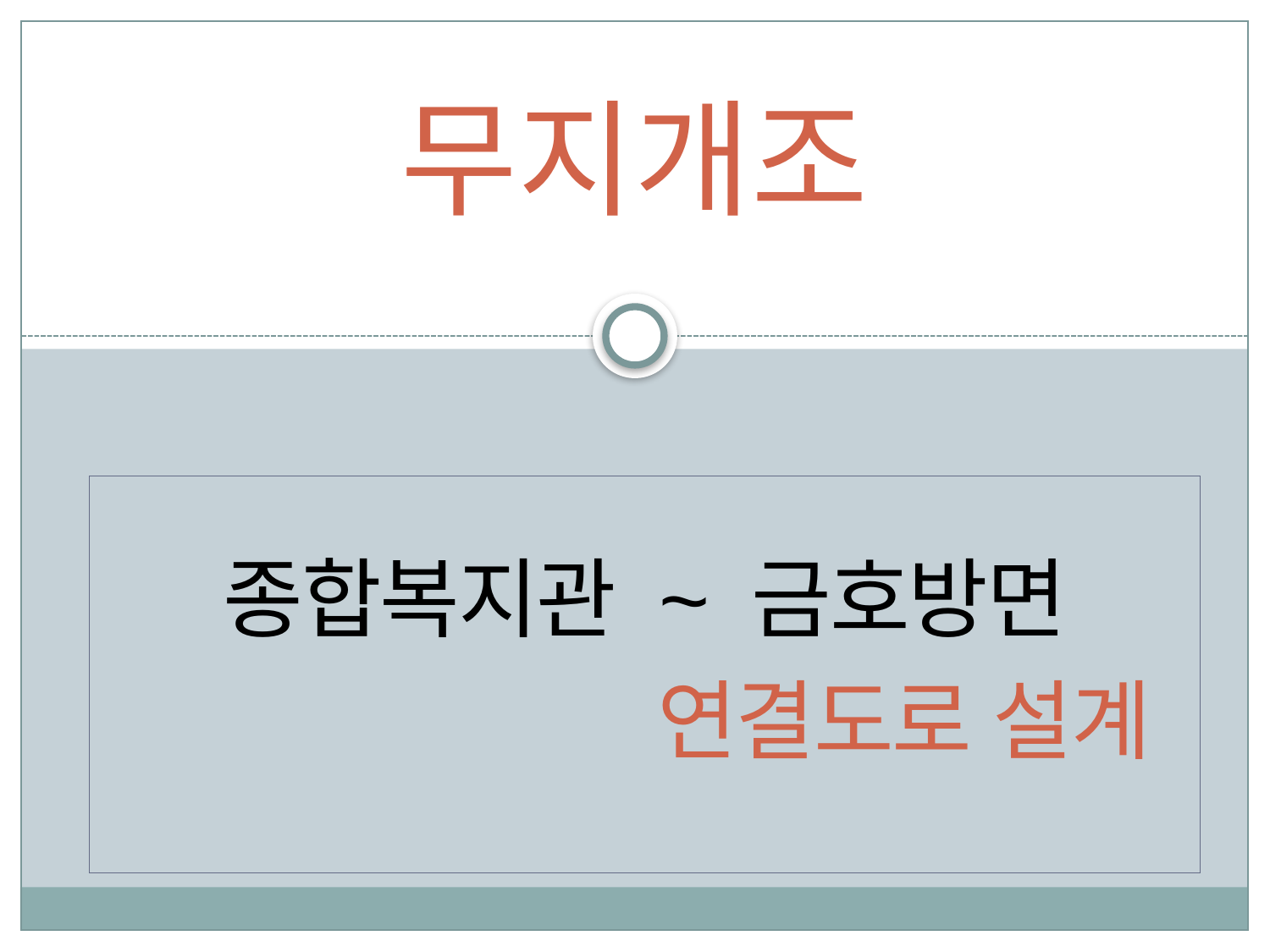

# 무지개조

종합복지관 ~ 금호방면
                      연결도로 설계